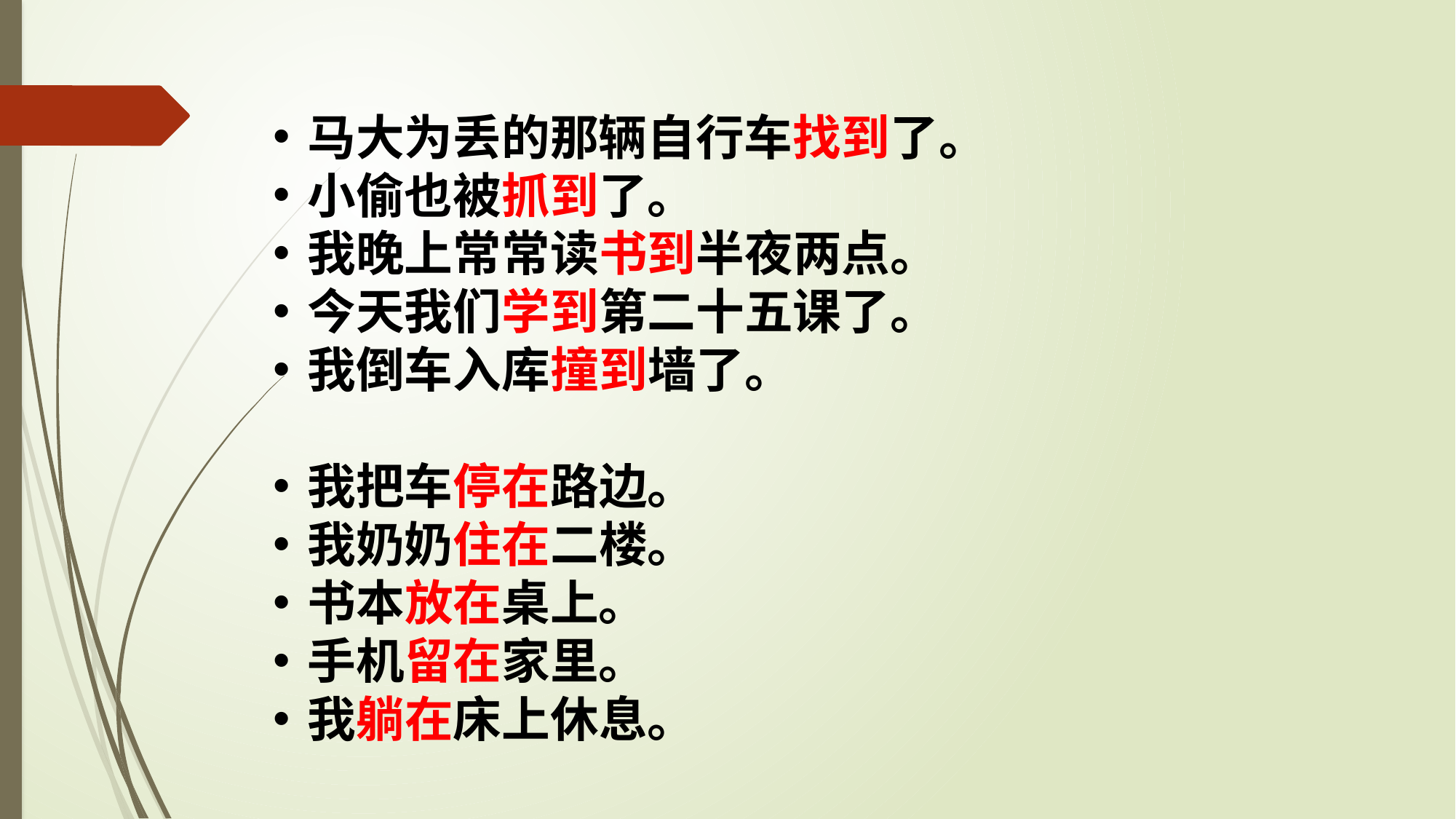

马大为丢的那辆自行车找到了。
小偷也被抓到了。
我晚上常常读书到半夜两点。
今天我们学到第二十五课了。
我倒车入库撞到墙了。

我把车停在路边。
我奶奶住在二楼。
书本放在桌上。
手机留在家里。
我躺在床上休息。